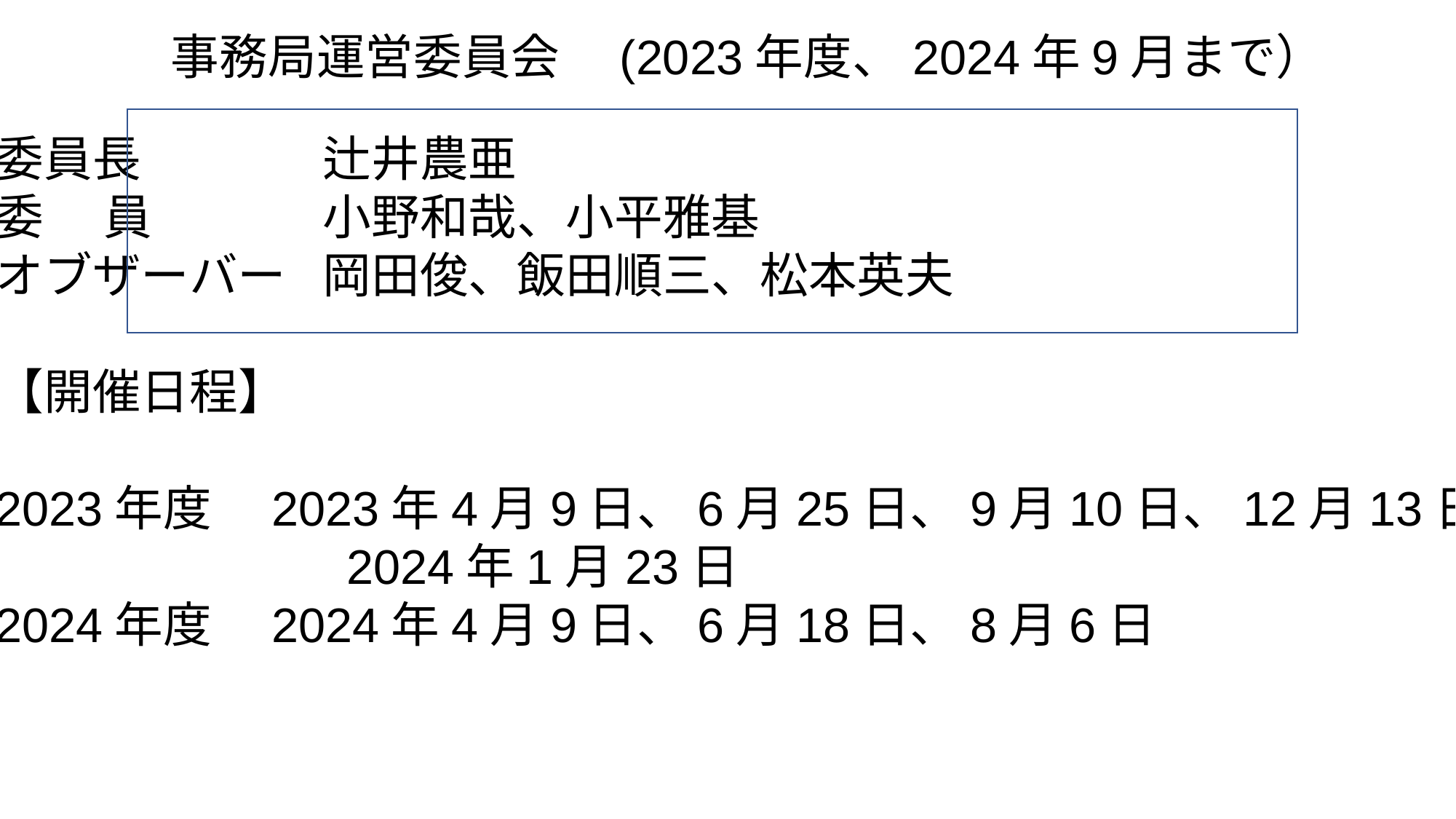

事務局運営委員会　(2023年度、2024年9月まで）

委員長		辻井農亜
委　 員		小野和哉、小平雅基
オブザーバー	岡田俊、飯田順三、松本英夫

【開催日程】

2023年度　2023年4月9日、6月25日、9月10日、12月13日、
　　　　　　　2024年1月23日
2024年度　2024年4月9日、6月18日、8月6日